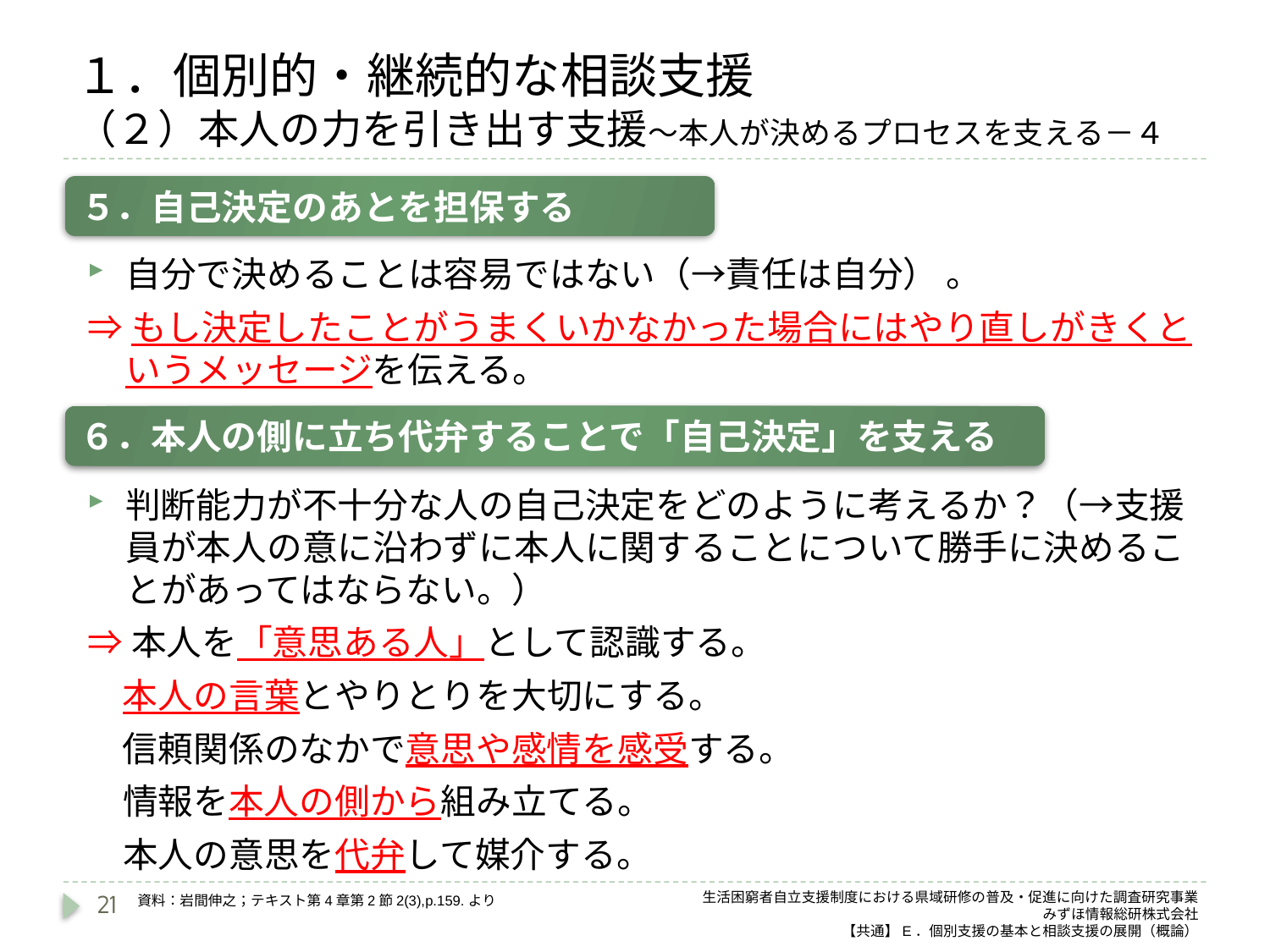

# １．個別的・継続的な相談支援 （２）本人の力を引き出す支援～本人が決めるプロセスを支える－４
５．自己決定のあとを担保する
自分で決めることは容易ではない（→責任は自分） 。
⇒もし決定したことがうまくいかなかった場合にはやり直しがきくというメッセージを伝える。
６．本人の側に立ち代弁することで「自己決定」を支える
判断能力が不十分な人の自己決定をどのように考えるか？（→支援員が本人の意に沿わずに本人に関することについて勝手に決めることがあってはならない。）
⇒本人を「意思ある人」として認識する。
　本人の言葉とやりとりを大切にする。
　信頼関係のなかで意思や感情を感受する。
　情報を本人の側から組み立てる。
　本人の意思を代弁して媒介する。
21
生活困窮者自立支援制度における県域研修の普及・促進に向けた調査研究事業
みずほ情報総研株式会社
【共通】E．個別支援の基本と相談支援の展開（概論）

資料：岩間伸之；テキスト第4章第2節2(3),p.159.より